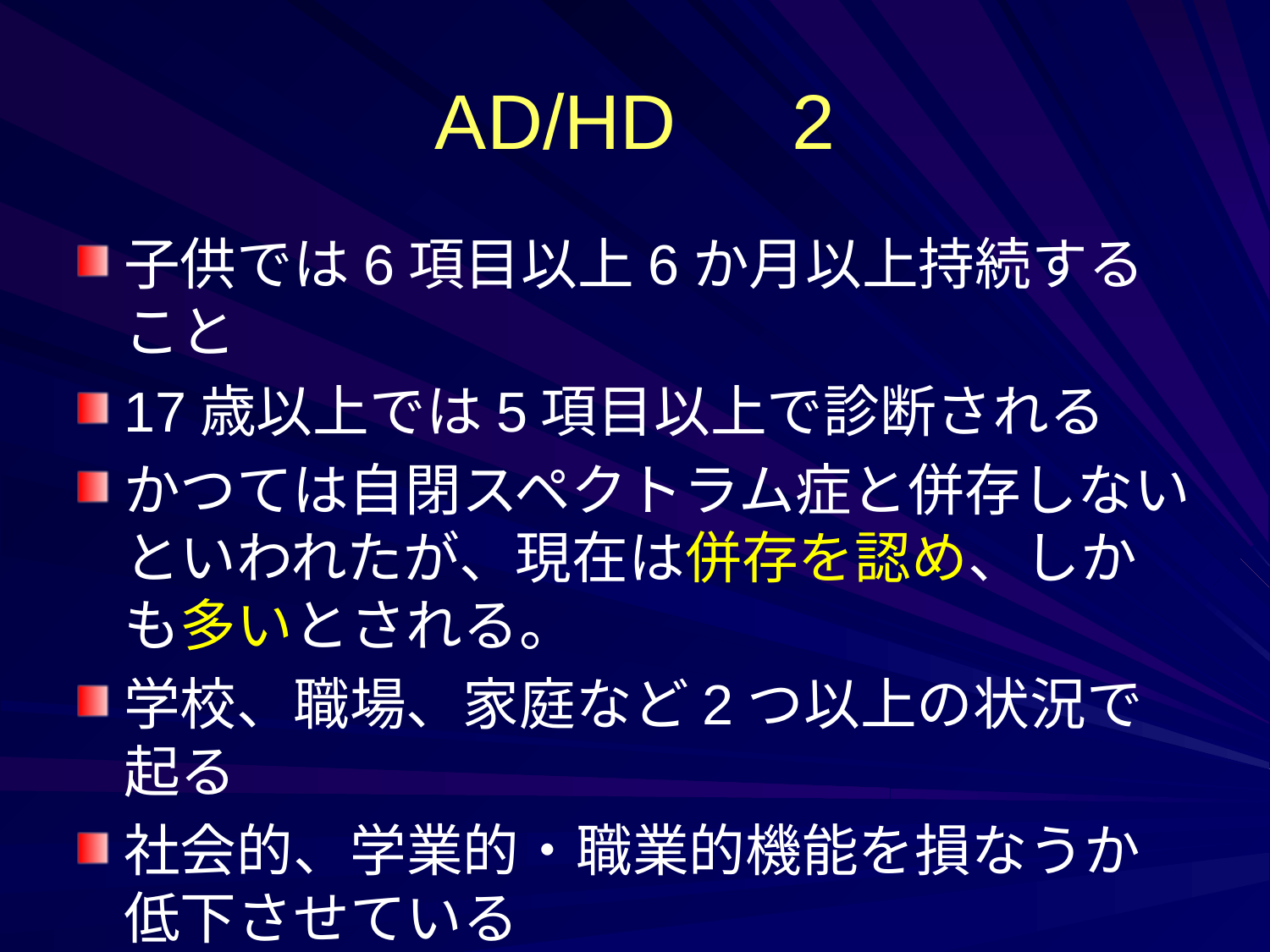

# AD/HD　2
子供では6項目以上6か月以上持続すること
17歳以上では5項目以上で診断される
かつては自閉スペクトラム症と併存しないといわれたが、現在は併存を認め、しかも多いとされる。
学校、職場、家庭など2つ以上の状況で起る
社会的、学業的・職業的機能を損なうか低下させている